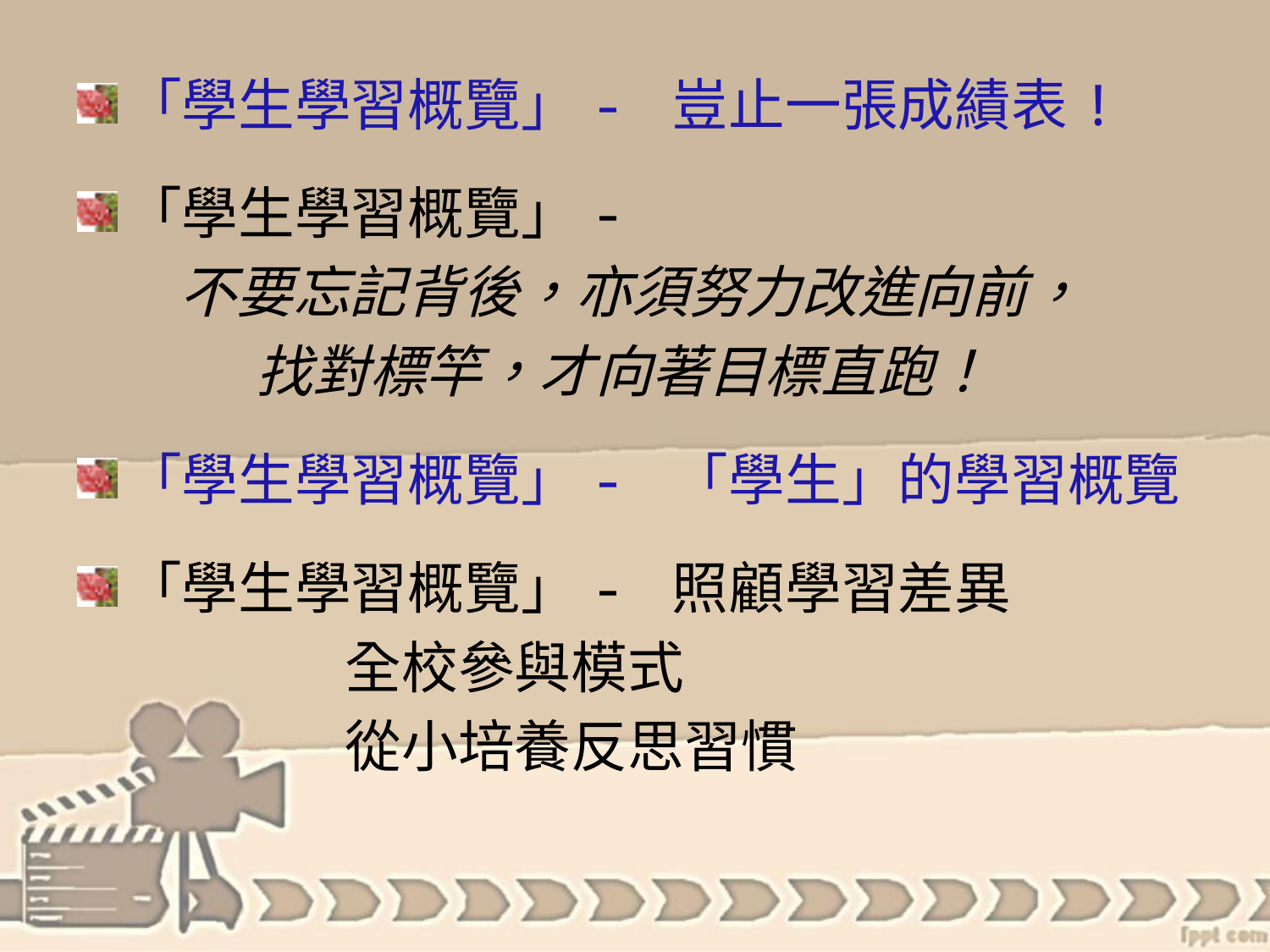

「學生學習概覽」- 豈止一張成績表!

「學生學習概覽」-
       不要忘記背後，亦須努力改進向前，
             找對標竿，才向著目標直跑！

「學生學習概覽」- 「學生」的學習概覽

「學生學習概覽」- 照顧學習差異
                    全校參與模式
                    從小培養反思習慣